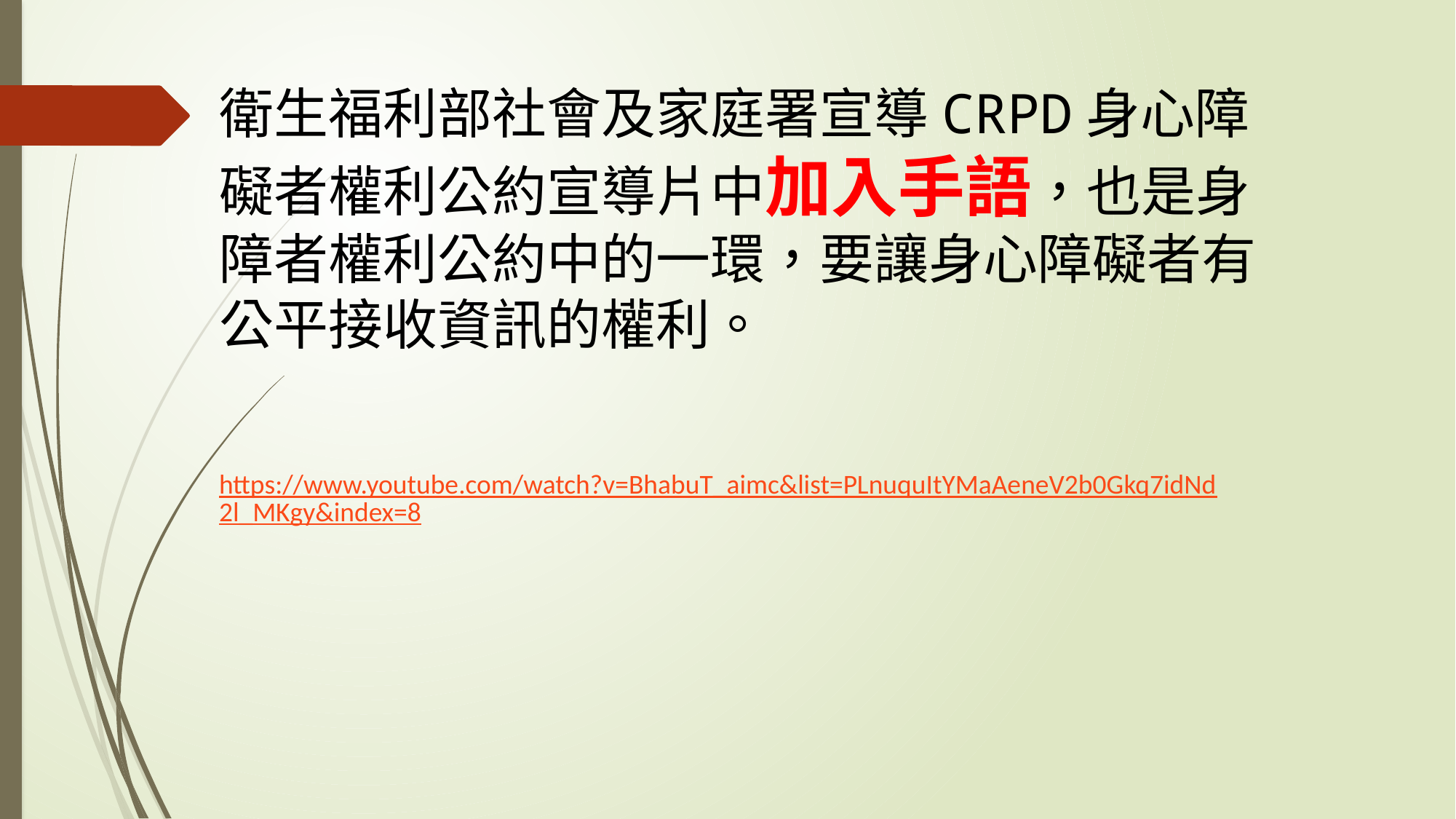

衛生福利部社會及家庭署宣導CRPD身心障礙者權利公約宣導片中加入手語，也是身障者權利公約中的一環，要讓身心障礙者有公平接收資訊的權利。
https://www.youtube.com/watch?v=BhabuT_aimc&list=PLnuquItYMaAeneV2b0Gkq7idNd2l_MKgy&index=8